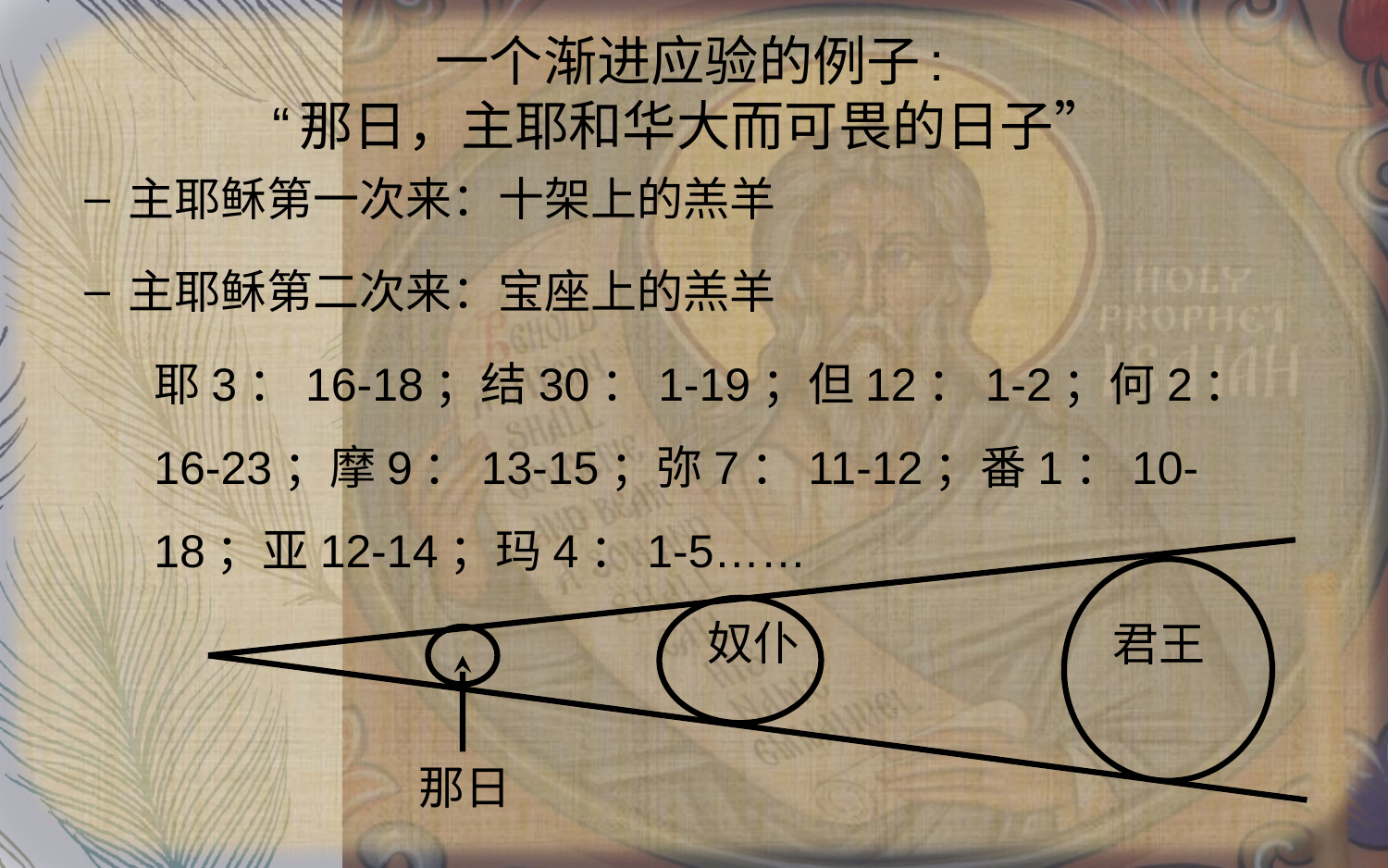

# 一个渐进应验的例子: “那日，主耶和华大而可畏的日子”

主耶稣第一次来：十架上的羔羊
主耶稣第二次来：宝座上的羔羊
耶3：16-18；结30：1-19；但12：1-2；何2：16-23；摩9：13-15；弥7：11-12；番1：10-18；亚12-14；玛4：1-5……

君王

奴仆

那日